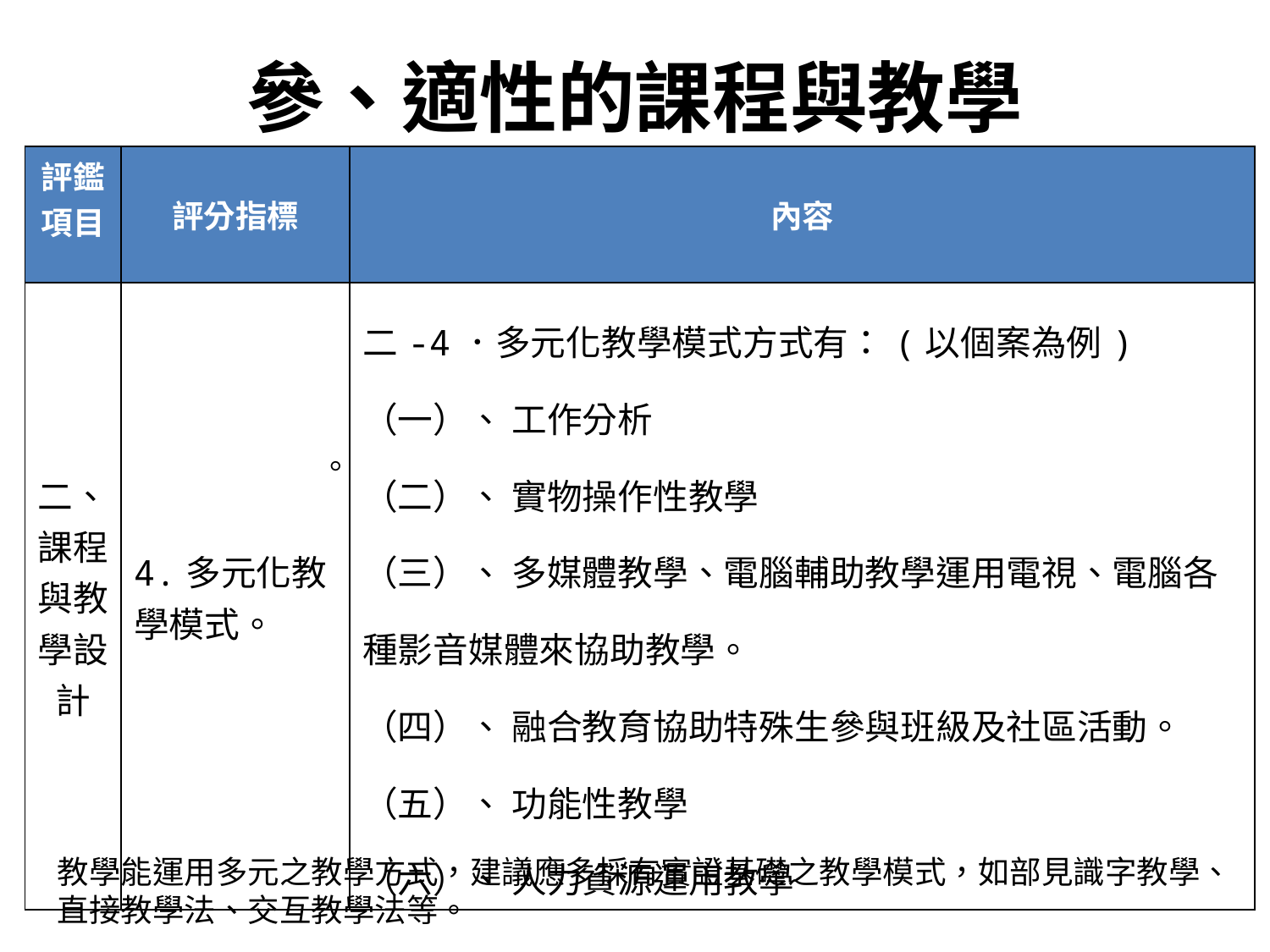

# 參、適性的課程與教學
| 評鑑項目 | 評分指標 | 內容 |
| --- | --- | --- |
| 二、課程與教學設計 | 4.多元化教學模式。 | 二-4．多元化教學模式方式有：(以個案為例) （一）、 工作分析 （二）、 實物操作性教學 （三）、 多媒體教學、電腦輔助教學運用電視、電腦各種影音媒體來協助教學。 （四）、 融合教育協助特殊生參與班級及社區活動。 （五）、 功能性教學 （六）、 人力資源運用教學 |
。
教學能運用多元之教學方式，建議應多採有實證基礎之教學模式，如部見識字教學、直接教學法、交互教學法等。